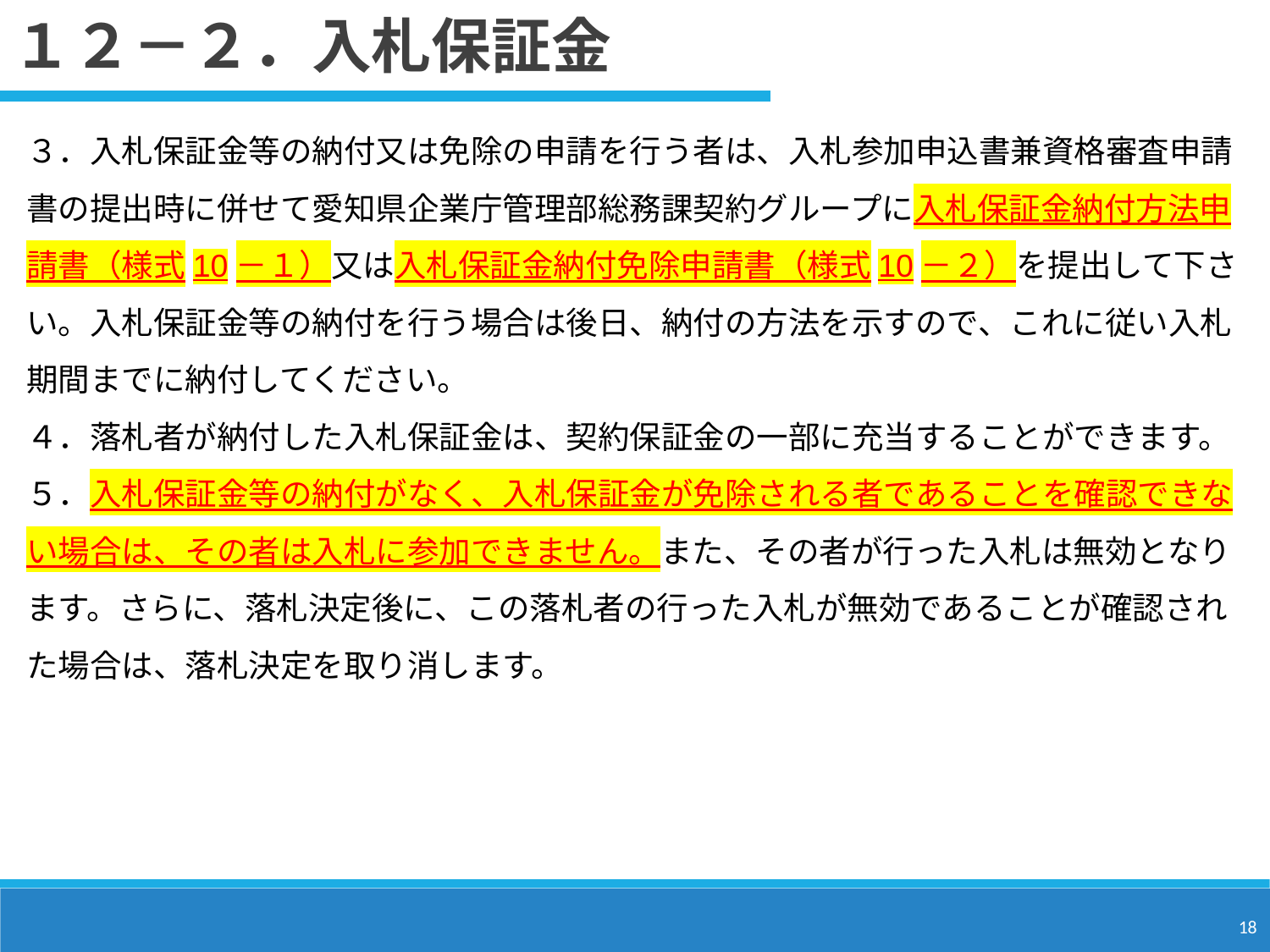

１２－２．入札保証金
３．入札保証金等の納付又は免除の申請を行う者は、入札参加申込書兼資格審査申請書の提出時に併せて愛知県企業庁管理部総務課契約グループに入札保証金納付方法申請書（様式10－１）又は入札保証金納付免除申請書（様式10－２）を提出して下さい。入札保証金等の納付を行う場合は後日、納付の方法を示すので、これに従い入札期間までに納付してください。
４．落札者が納付した入札保証金は、契約保証金の一部に充当することができます。
５．入札保証金等の納付がなく、入札保証金が免除される者であることを確認できない場合は、その者は入札に参加できません。また、その者が行った入札は無効となります。さらに、落札決定後に、この落札者の行った入札が無効であることが確認された場合は、落札決定を取り消します。
18